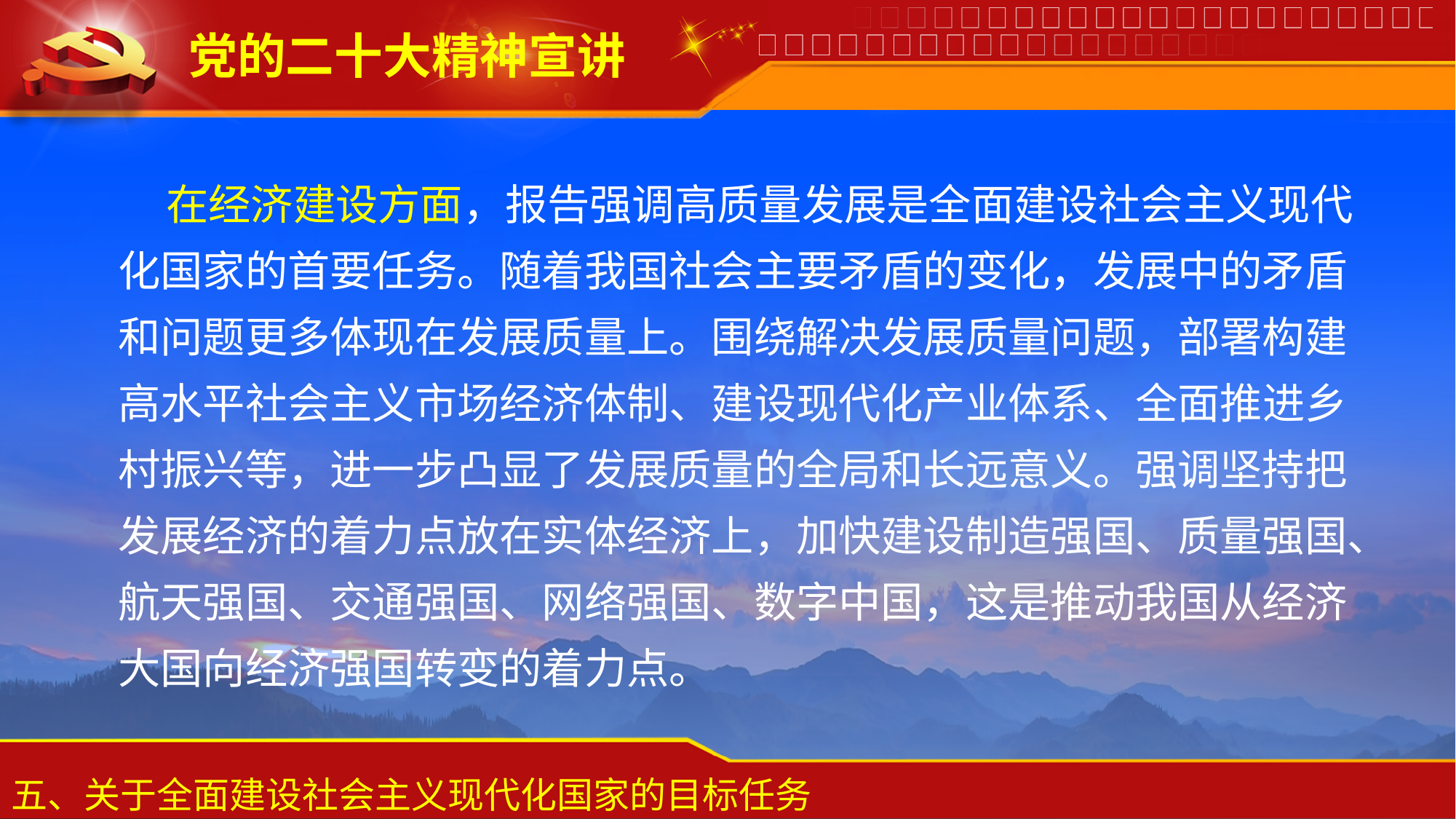

党的二十大精神宣讲
    在经济建设方面，报告强调高质量发展是全面建设社会主义现代化国家的首要任务。随着我国社会主要矛盾的变化，发展中的矛盾和问题更多体现在发展质量上。围绕解决发展质量问题，部署构建高水平社会主义市场经济体制、建设现代化产业体系、全面推进乡村振兴等，进一步凸显了发展质量的全局和长远意义。强调坚持把发展经济的着力点放在实体经济上，加快建设制造强国、质量强国、航天强国、交通强国、网络强国、数字中国，这是推动我国从经济大国向经济强国转变的着力点。
五、关于全面建设社会主义现代化国家的目标任务